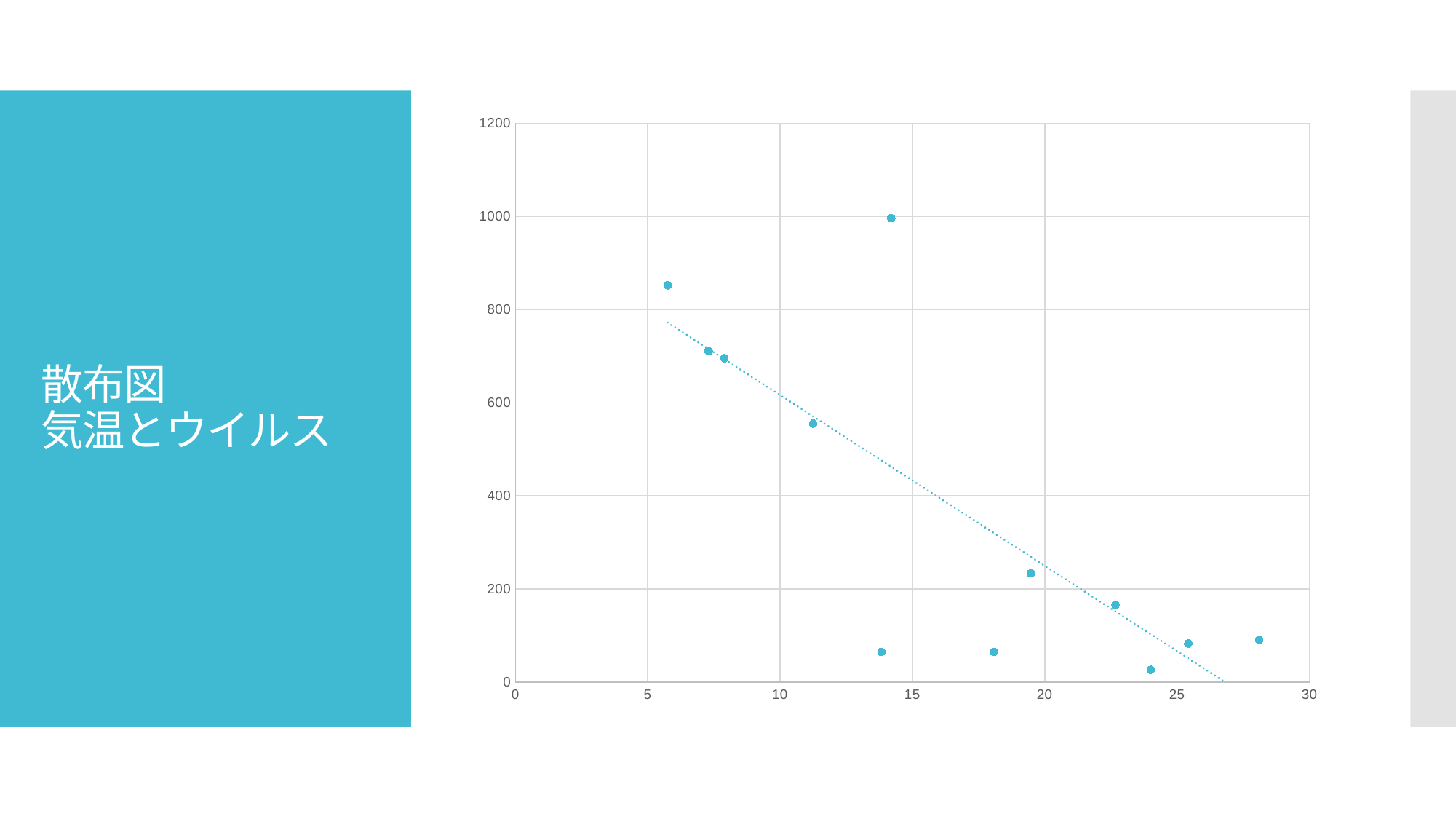

### Chart

| Category | ウイルス |
|---|---|
# 散布図
気温とウイルス